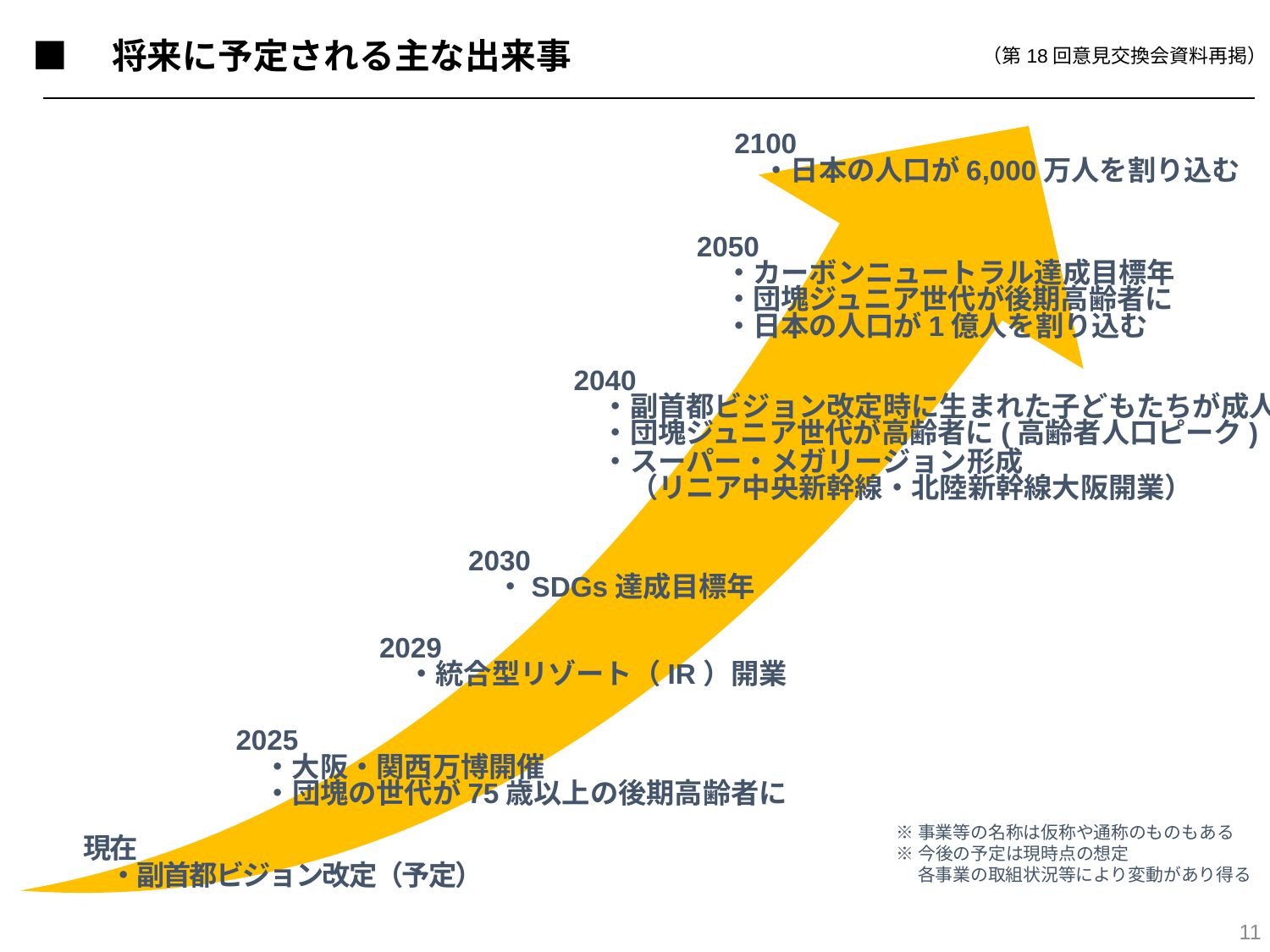

■　将来に予定される主な出来事
（第18回意見交換会資料再掲）
2100
　・日本の人口が6,000万人を割り込む

2050
　・カーボンニュートラル達成目標年
　・団塊ジュニア世代が後期高齢者に
　・日本の人口が1億人を割り込む

2040
　・副首都ビジョン改定時に生まれた子どもたちが成人
　・団塊ジュニア世代が高齢者に(高齢者人口ピーク)

　・スーパー・メガリージョン形成
　　（リニア中央新幹線・北陸新幹線大阪開業）
2030
　・SDGs達成目標年
2029
　・統合型リゾート（IR）開業
2025
　・大阪・関西万博開催
　・団塊の世代が75歳以上の後期高齢者に
※事業等の名称は仮称や通称のものもある
※今後の予定は現時点の想定
　 各事業の取組状況等により変動があり得る
現在
　・副首都ビジョン改定（予定）
11